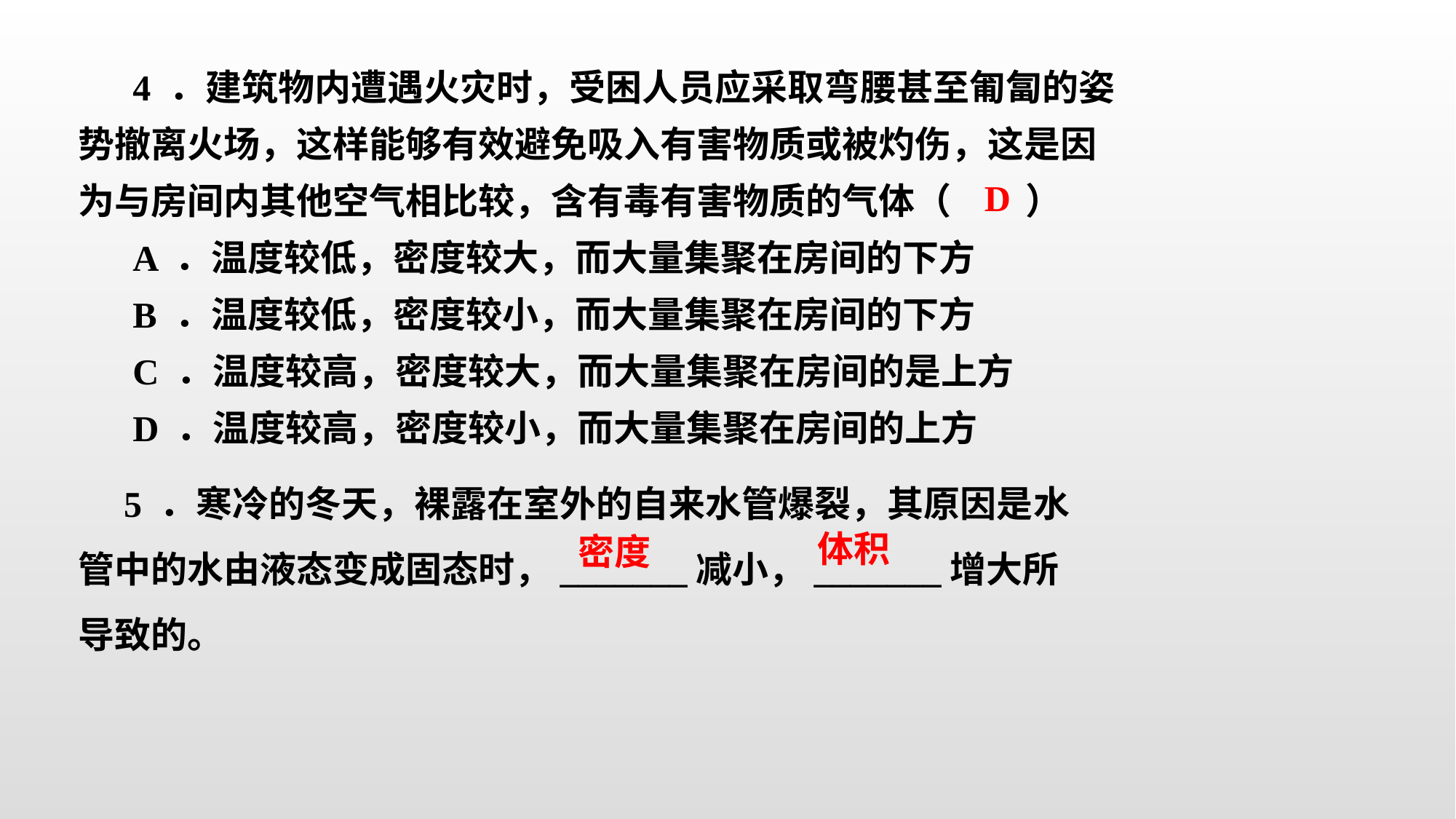

4 ．建筑物内遭遇火灾时，受困人员应采取弯腰甚至匍匐的姿势撤离火场，这样能够有效避免吸入有害物质或被灼伤，这是因为与房间内其他空气相比较，含有毒有害物质的气体（         ）
A ．温度较低，密度较大，而大量集聚在房间的下方
B ．温度较低，密度较小，而大量集聚在房间的下方
C ．温度较高，密度较大，而大量集聚在房间的是上方
D ．温度较高，密度较小，而大量集聚在房间的上方
D
     5 ．寒冷的冬天，裸露在室外的自来水管爆裂，其原因是水管中的水由液态变成固态时，_______减小，_______增大所导致的。
体积
密度